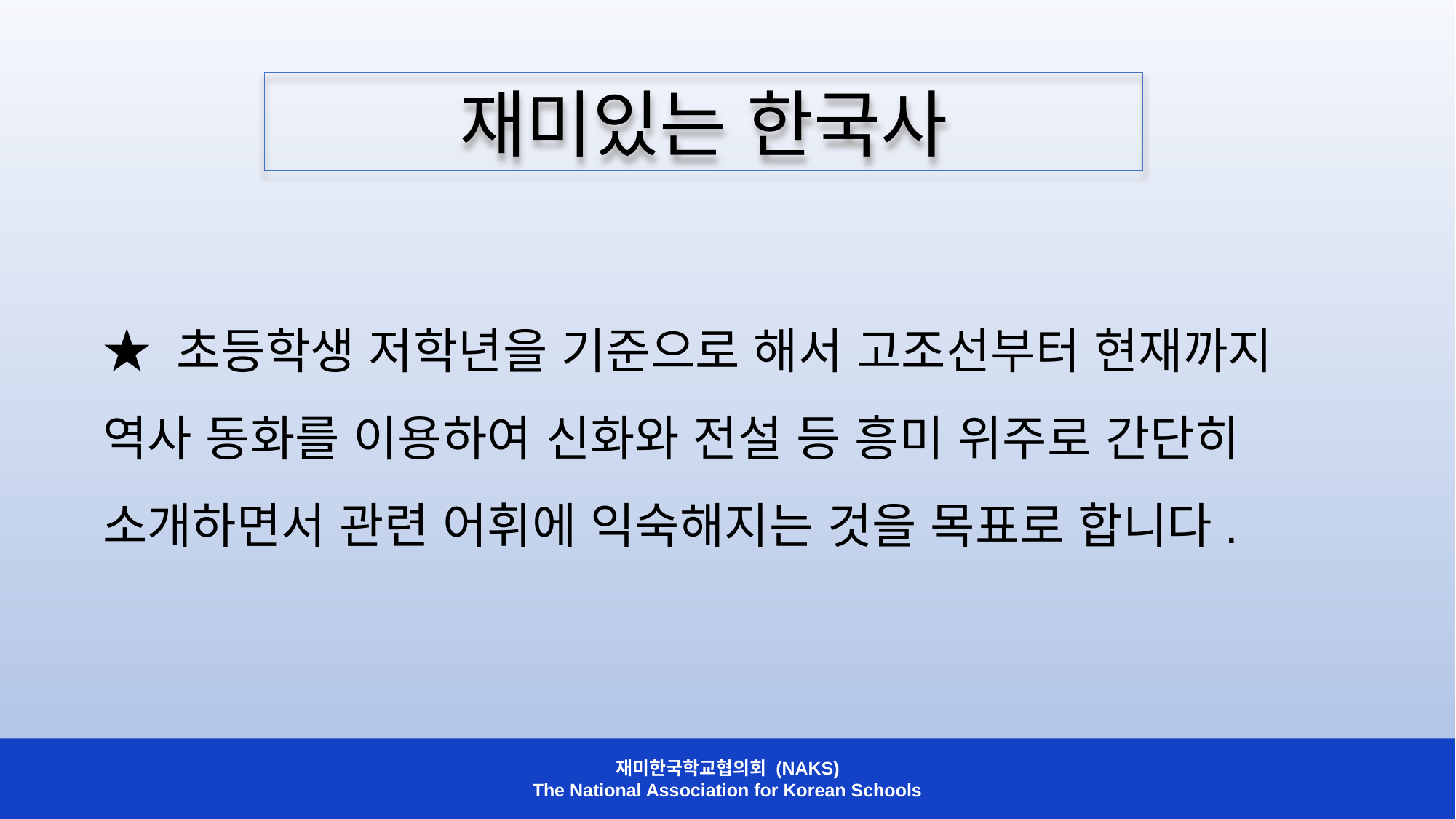

재미있는 한국사
★ 초등학생 저학년을 기준으로 해서 고조선부터 현재까지 역사 동화를 이용하여 신화와 전설 등 흥미 위주로 간단히 소개하면서 관련 어휘에 익숙해지는 것을 목표로 합니다.
재미한국학교협의회 (NAKS)
The National Association for Korean Schools